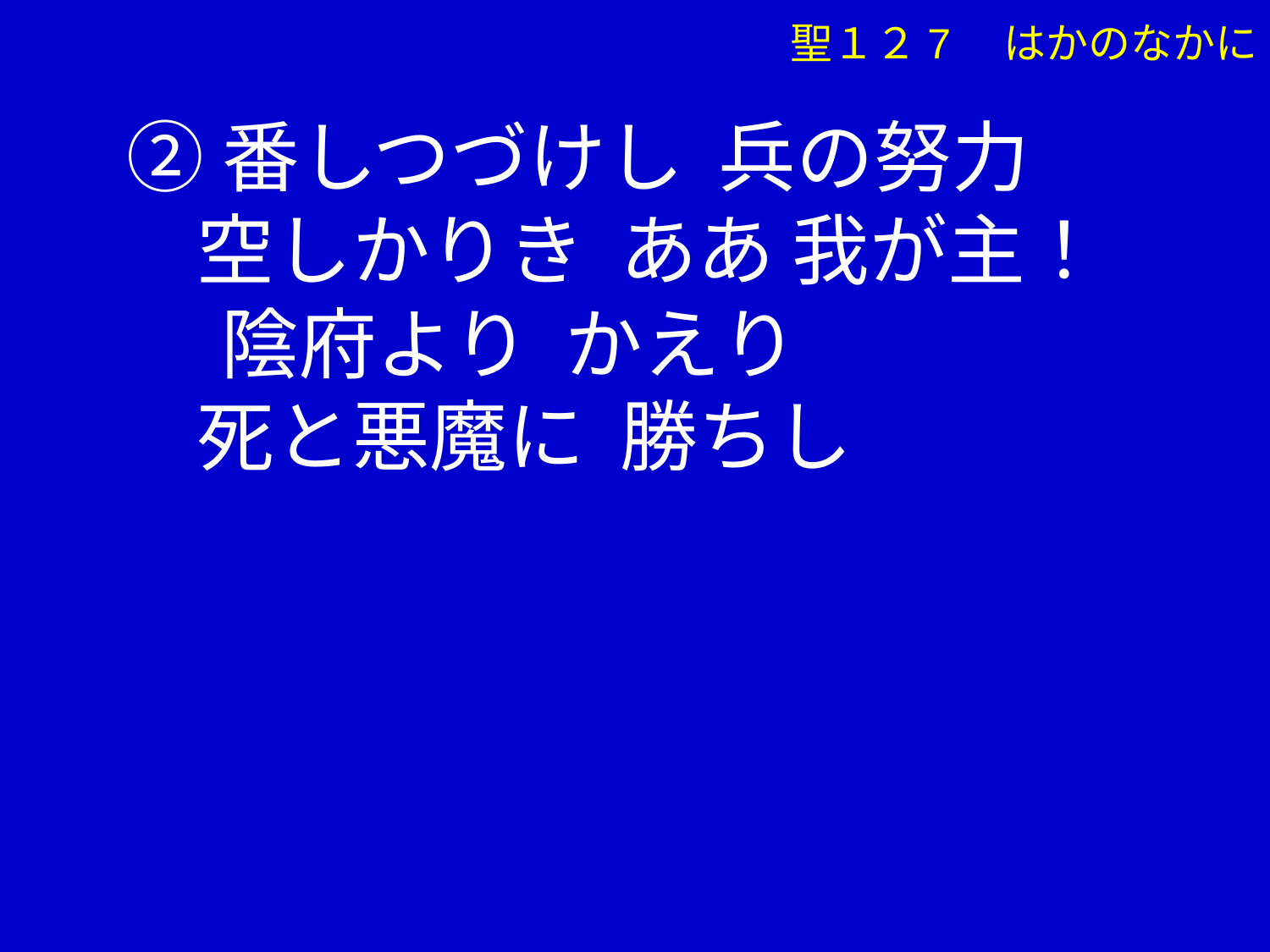

聖１２7　はかのなかに
②番しつづけし  兵の努力
   空しかりき  ああ 我が主！
　 陰府より  かえり
   死と悪魔に  勝ちし